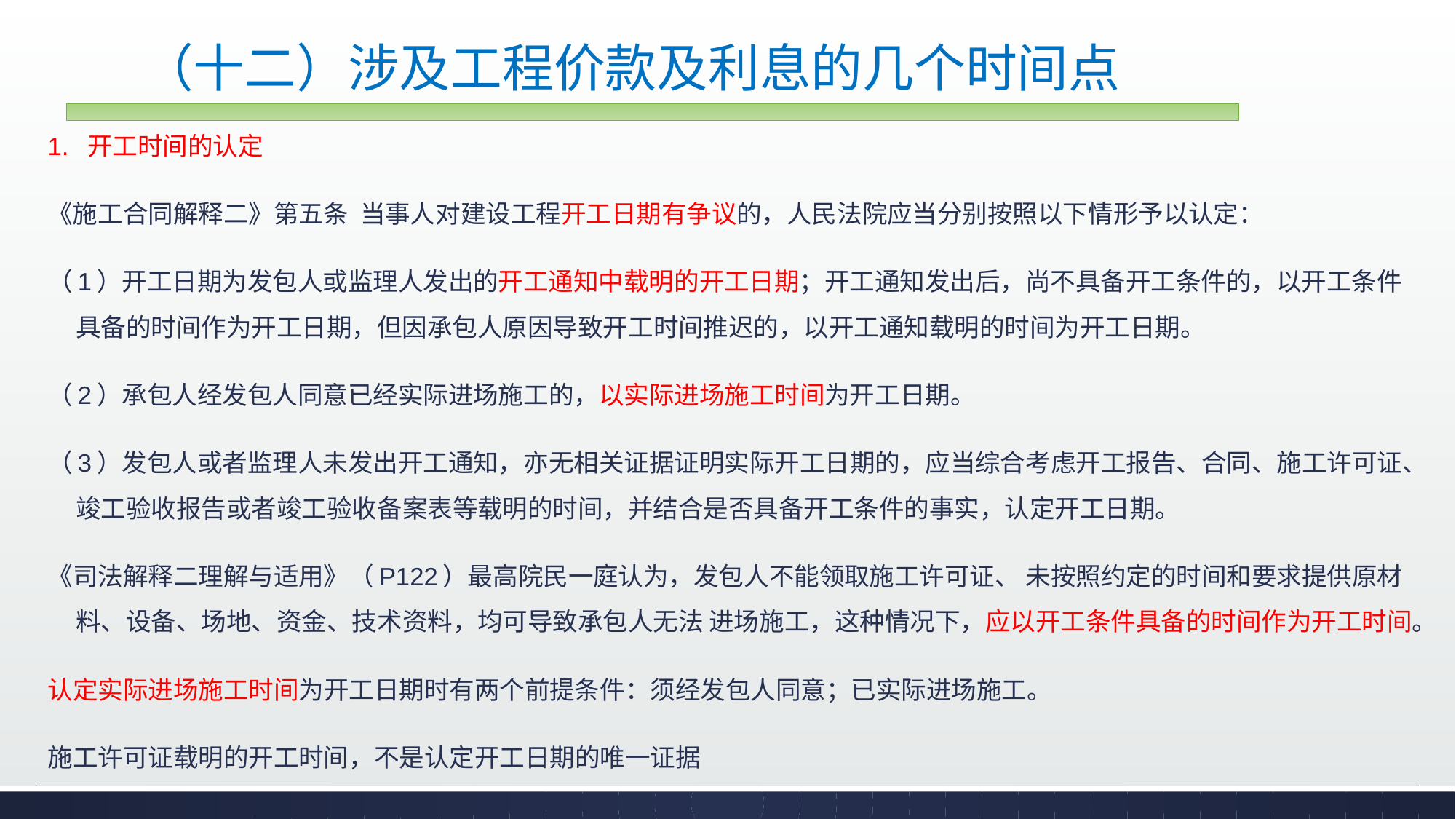

# （十二）涉及工程价款及利息的几个时间点

1.  开工时间的认定
《施工合同解释二》第五条  当事人对建设工程开工日期有争议的，人民法院应当分别按照以下情形予以认定：
（1）开工日期为发包人或监理人发出的开工通知中载明的开工日期；开工通知发出后，尚不具备开工条件的，以开工条件具备的时间作为开工日期，但因承包人原因导致开工时间推迟的，以开工通知载明的时间为开工日期。
（2）承包人经发包人同意已经实际进场施工的，以实际进场施工时间为开工日期。
（3）发包人或者监理人未发出开工通知，亦无相关证据证明实际开工日期的，应当综合考虑开工报告、合同、施工许可证、竣工验收报告或者竣工验收备案表等载明的时间，并结合是否具备开工条件的事实，认定开工日期。
《司法解释二理解与适用》（P122）最高院民一庭认为，发包人不能领取施工许可证、 未按照约定的时间和要求提供原材料、设备、场地、资金、技术资料，均可导致承包人无法 进场施工，这种情况下，应以开工条件具备的时间作为开工时间。
认定实际进场施工时间为开工日期时有两个前提条件：须经发包人同意；已实际进场施工。
施工许可证载明的开工时间，不是认定开工日期的唯一证据